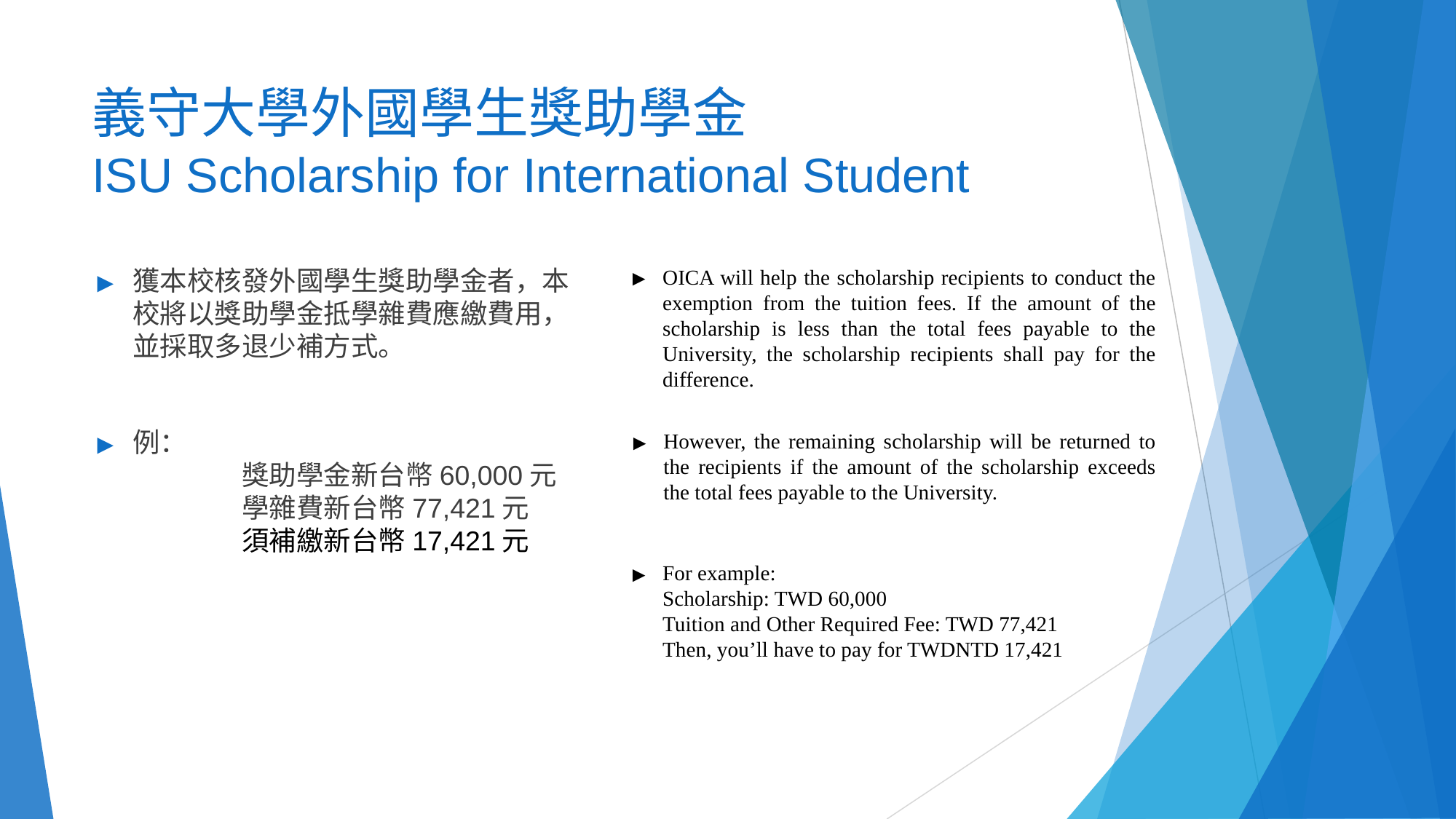

# 義守大學外國學生獎助學金 ISU Scholarship for International Student
獲本校核發外國學生獎助學金者，本校將以獎助學金抵學雜費應繳費用，並採取多退少補方式。

例：
	獎助學金新台幣60,000元
	學雜費新台幣77,421元
	須補繳新台幣17,421元
OICA will help the scholarship recipients to conduct the exemption from the tuition fees. If the amount of the scholarship is less than the total fees payable to the University, the scholarship recipients shall pay for the difference.

However, the remaining scholarship will be returned to the recipients if the amount of the scholarship exceeds the total fees payable to the University.

For example:
Scholarship: TWD 60,000
Tuition and Other Required Fee: TWD 77,421
Then, you’ll have to pay for TWDNTD 17,421